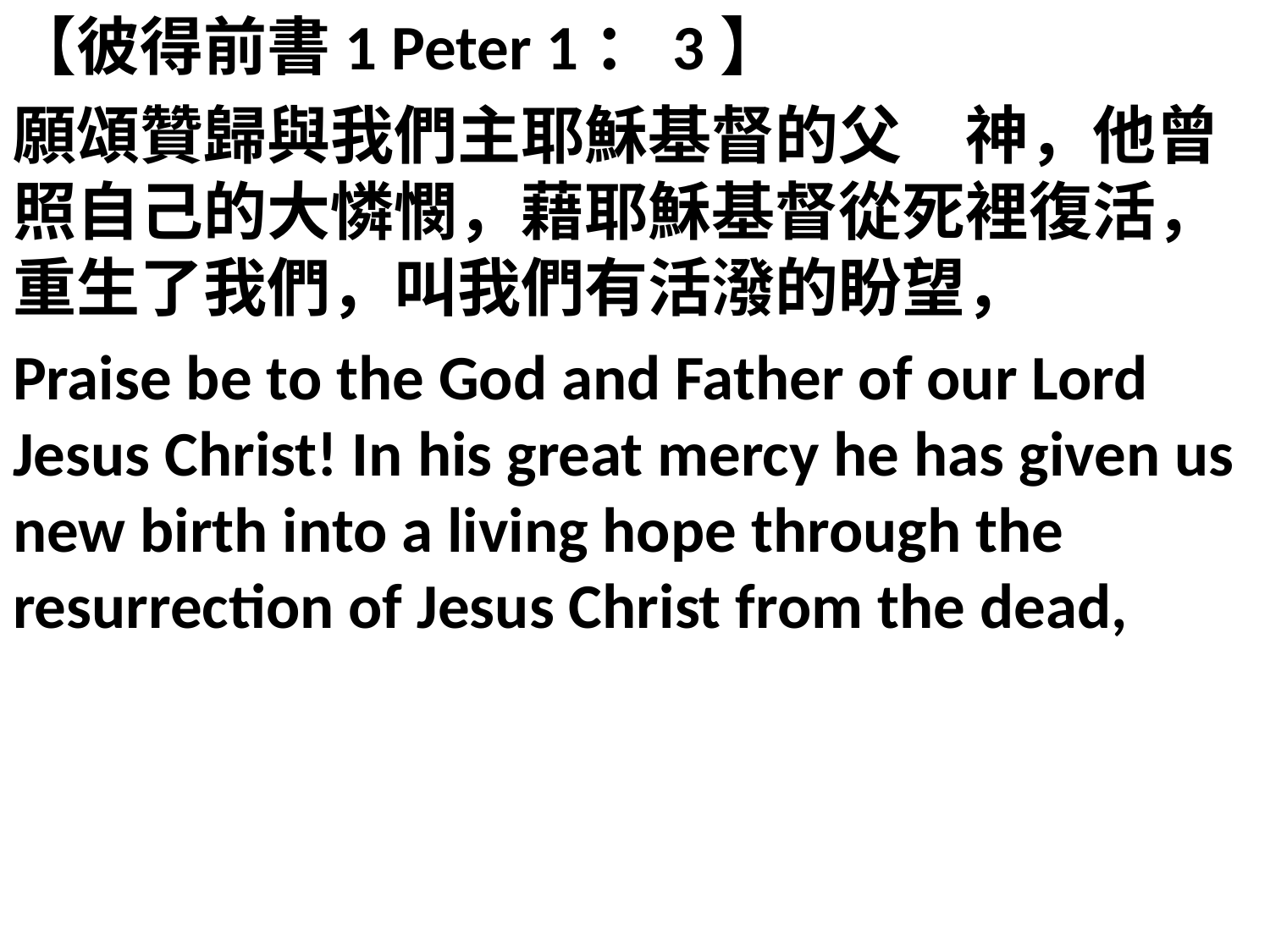

【彼得前書1 Peter 1：3】
願頌贊歸與我們主耶穌基督的父　神，他曾照自己的大憐憫，藉耶穌基督從死裡復活，重生了我們，叫我們有活潑的盼望，
Praise be to the God and Father of our Lord Jesus Christ! In his great mercy he has given us new birth into a living hope through the resurrection of Jesus Christ from the dead,